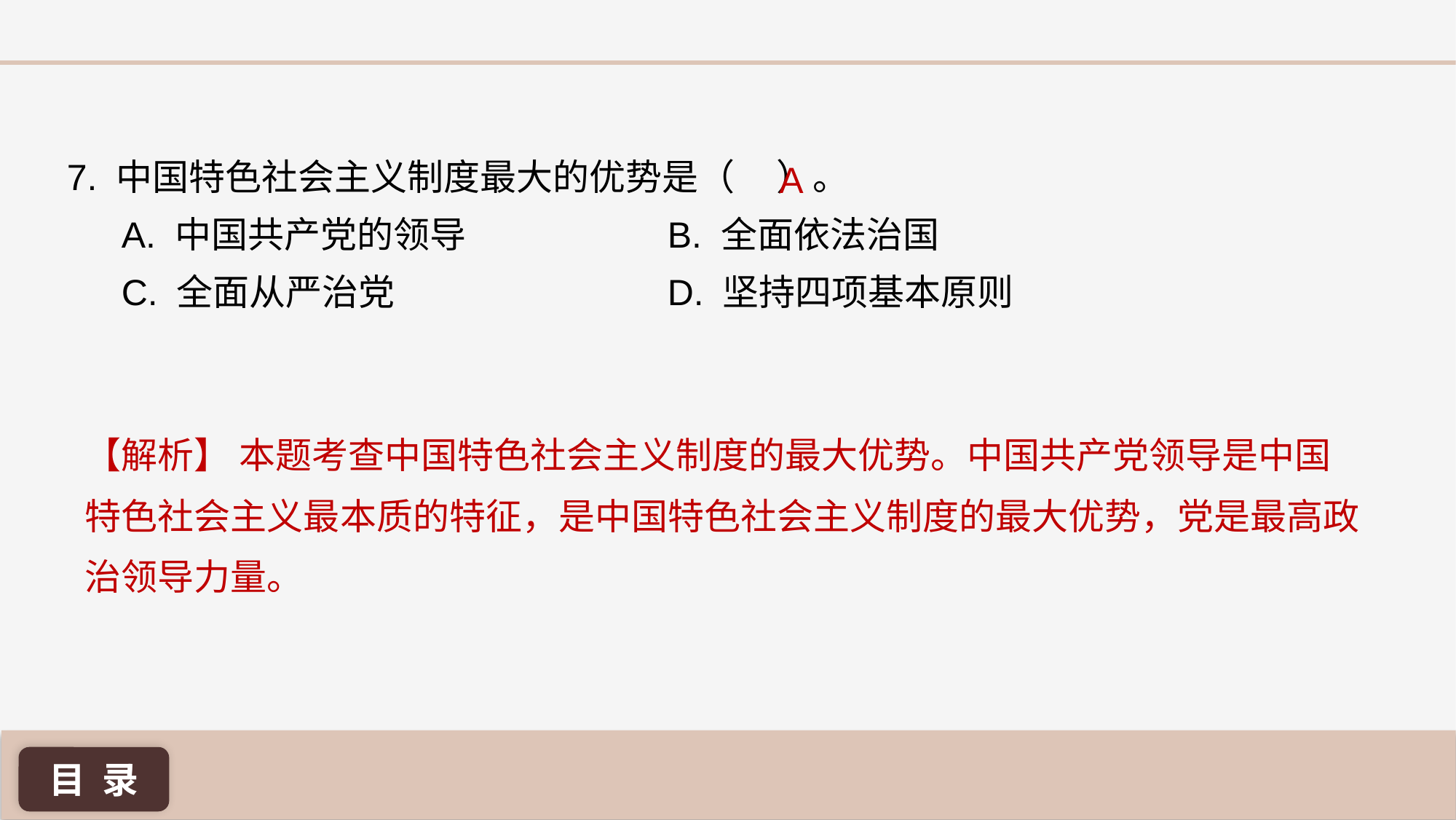

A
7. 中国特色社会主义制度最大的优势是（ 	）。
A. 中国共产党的领导 		B. 全面依法治国
C. 全面从严治党 			D. 坚持四项基本原则
【解析】 本题考查中国特色社会主义制度的最大优势。中国共产党领导是中国特色社会主义最本质的特征，是中国特色社会主义制度的最大优势，党是最高政治领导力量。